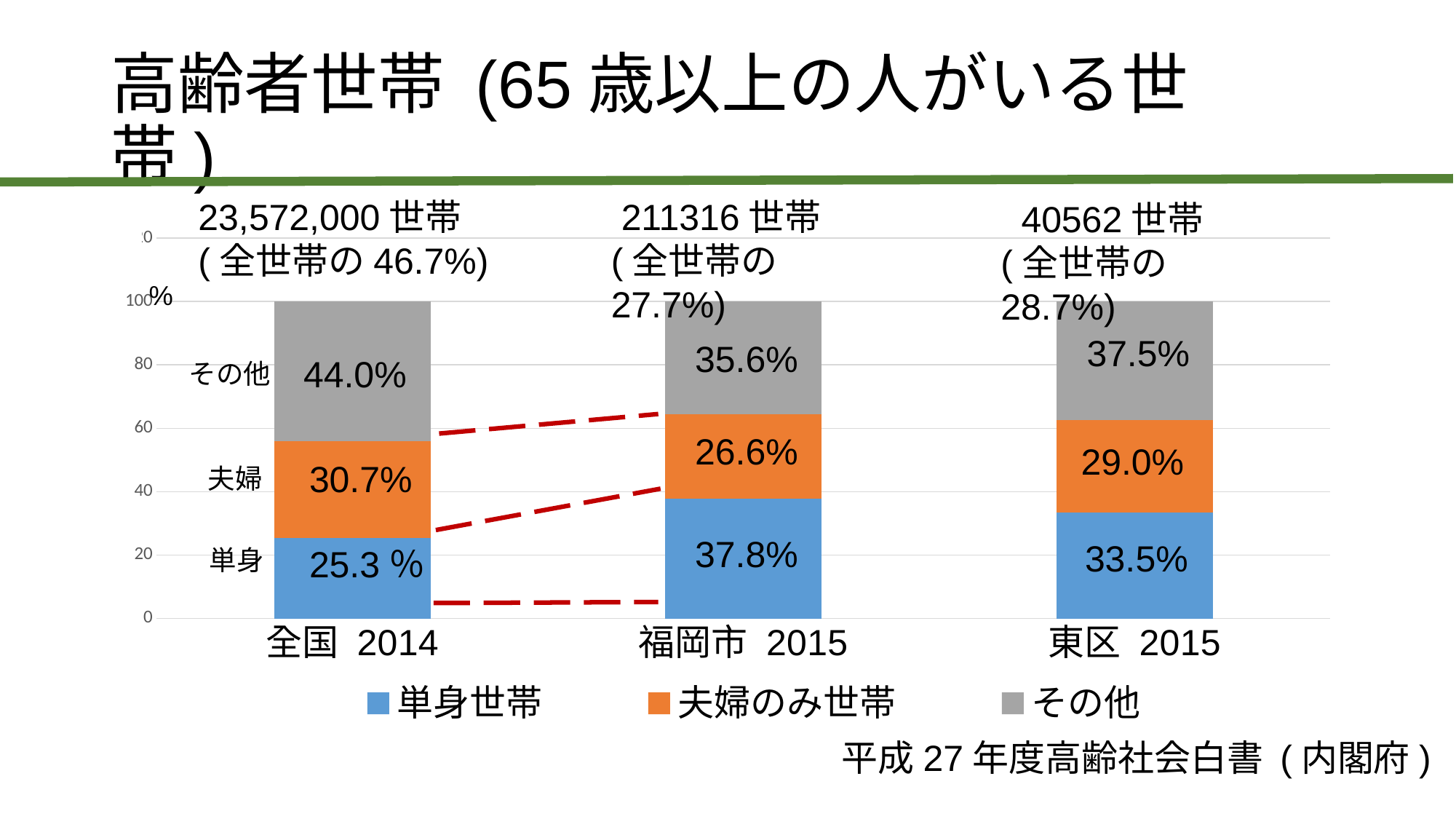

# 高齢者世帯 (65歳以上の人がいる世帯)
23,572,000世帯
(全世帯の46.7%)
 211316世帯
(全世帯の27.7%)
  40562世帯
(全世帯の28.7%)

### Chart

| Category | 単身世帯 | 夫婦のみ世帯 | その他 |
|---|---|---|---|
| 全国 2014 | 25.3 | 30.7 | 44.0 |
| 福岡市 2015 | 37.80000000000001 | 26.6 | 35.6 |
| 東区 2015 | 33.5 | 29.0 | 37.5 |
%
37.5%
35.6%
44.0%
その他
26.6%
29.0%
30.7%
夫婦
37.8%
33.5%
25.3％
単身
平成27年度高齢社会白書 (内閣府)